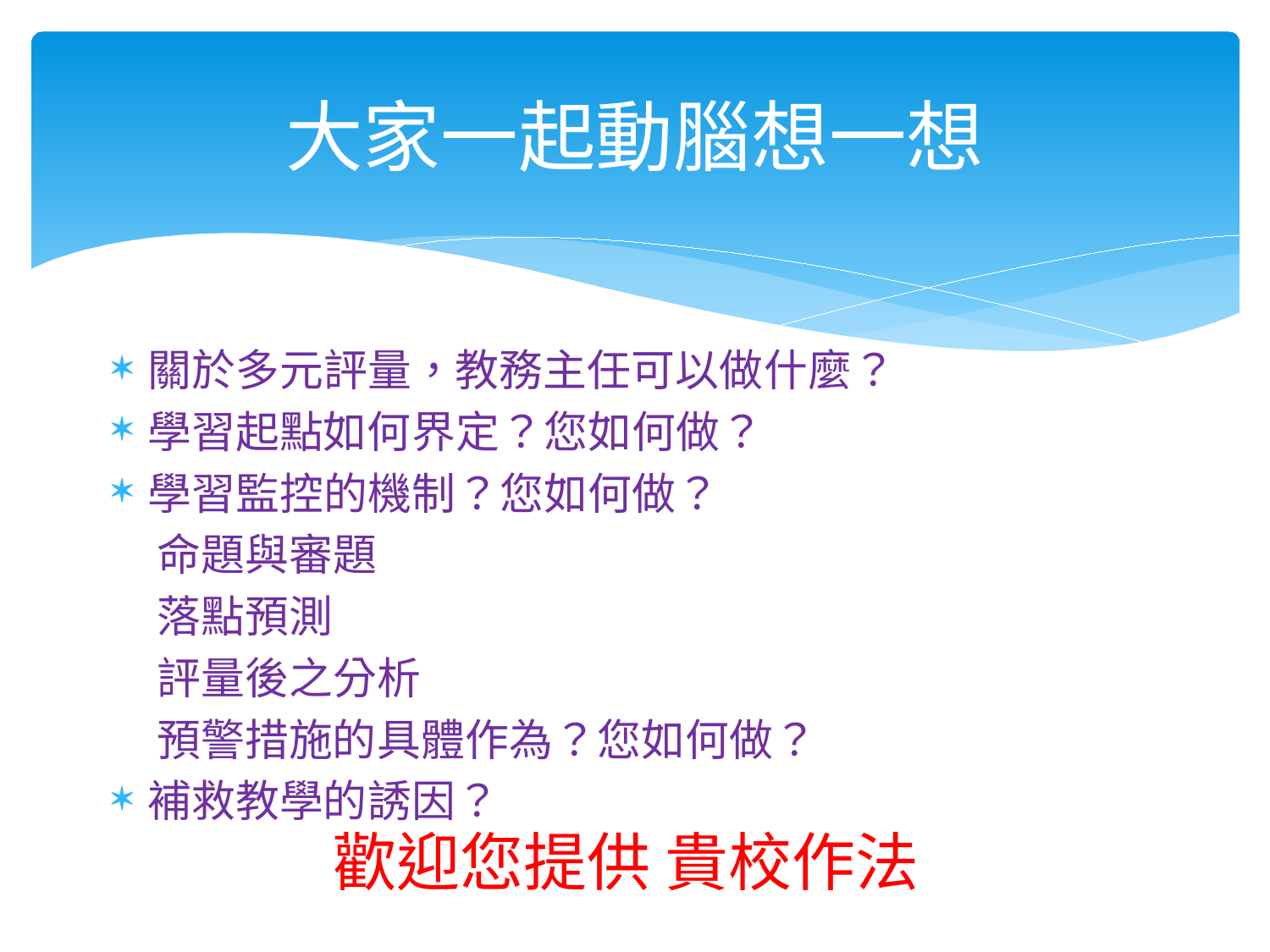

# 大家一起動腦想一想
關於多元評量，教務主任可以做什麼？
學習起點如何界定？您如何做？
學習監控的機制？您如何做？
    命題與審題
    落點預測
    評量後之分析
    預警措施的具體作為？您如何做？
補救教學的誘因？
歡迎您提供 貴校作法